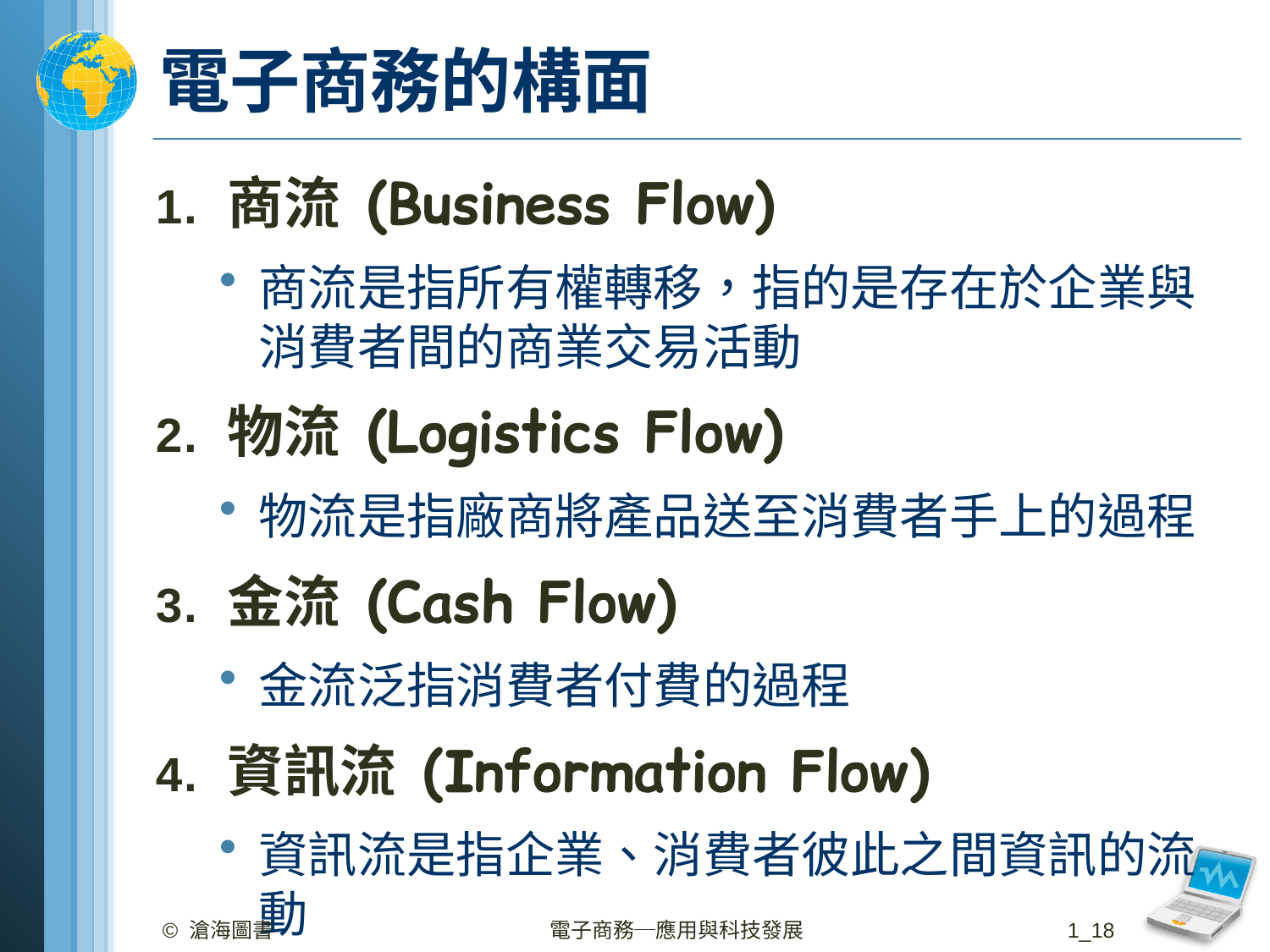

# 電子商務的構面
商流 (Business Flow)
商流是指所有權轉移，指的是存在於企業與消費者間的商業交易活動
物流 (Logistics Flow)
物流是指廠商將產品送至消費者手上的過程
金流 (Cash Flow)
金流泛指消費者付費的過程
資訊流 (Information Flow)
資訊流是指企業、消費者彼此之間資訊的流動
© 滄海圖書
電子商務─應用與科技發展
1_18